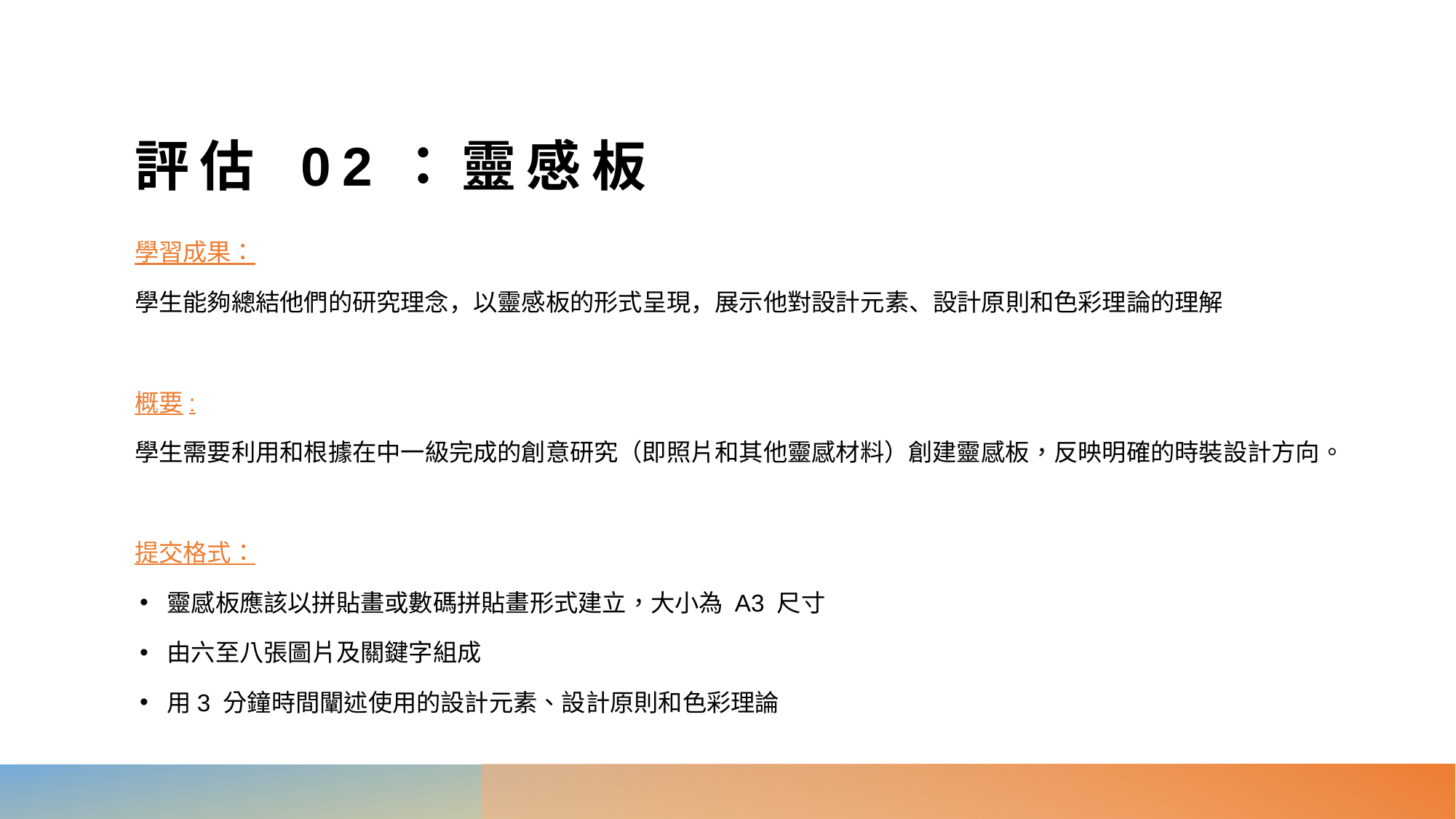

# 評估 02：靈感板

學習成果：
學生能夠總結他們的研究理念，以靈感板的形式呈現，展示他對設計元素、設計原則和色彩理論的理解

概要:
學生需要利用和根據在中一級完成的創意研究（即照片和其他靈感材料）創建靈感板，反映明確的時裝設計方向。

提交格式：
靈感板應該以拼貼畫或數碼拼貼畫形式建立，大小為 A3 尺寸
由六至八張圖片及關鍵字組成
用3 分鐘時間闡述使用的設計元素、設計原則和色彩理論